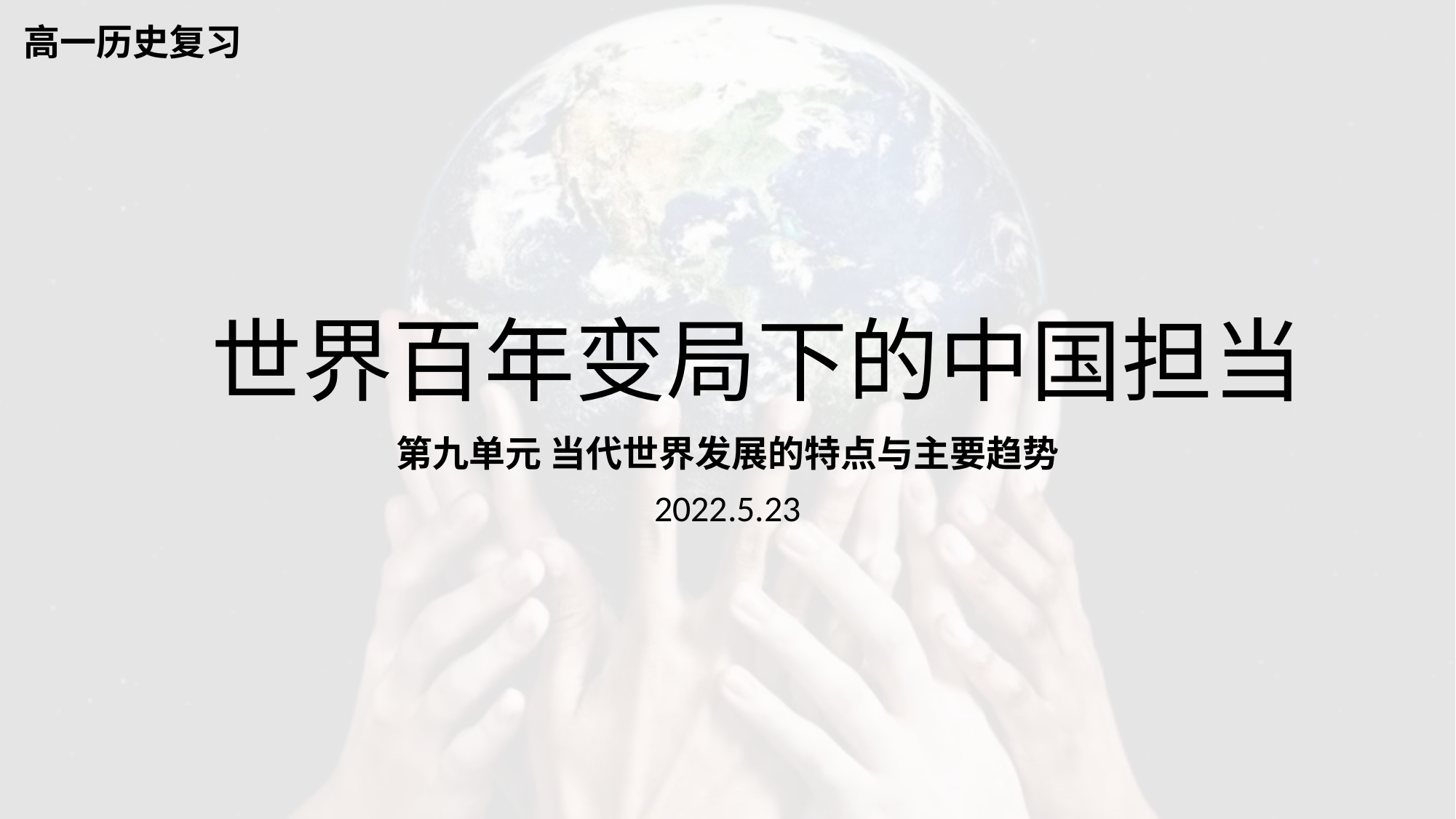

高一历史复习
# 世界百年变局下的中国担当
第九单元 当代世界发展的特点与主要趋势
2022.5.23